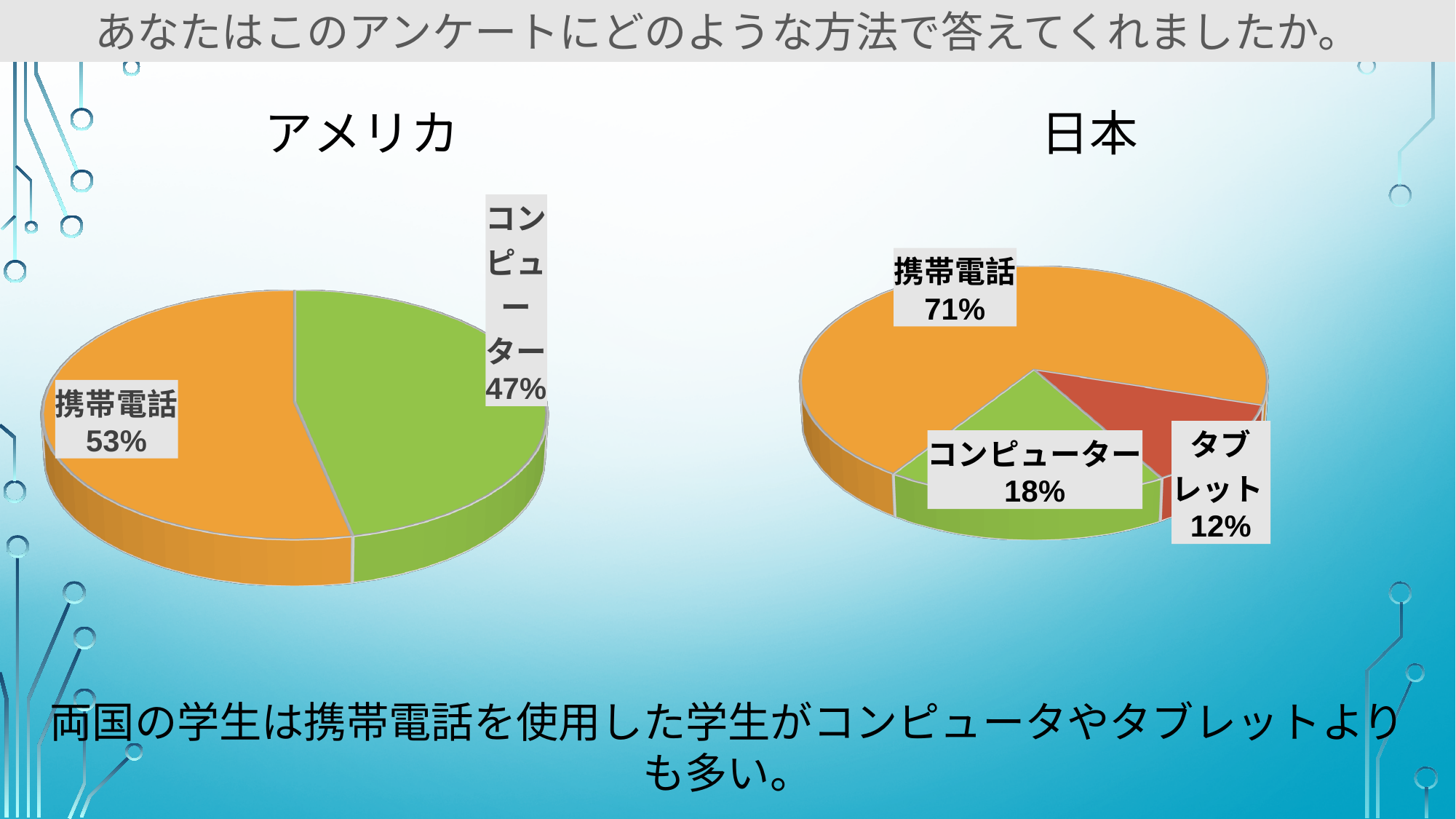

あなたはこのアンケートにどのような方法で答えてくれましたか。

[unsupported chart]

[unsupported chart]

両国の学生は携帯電話を使用した学生がコンピュータやタブレットよりも多い。